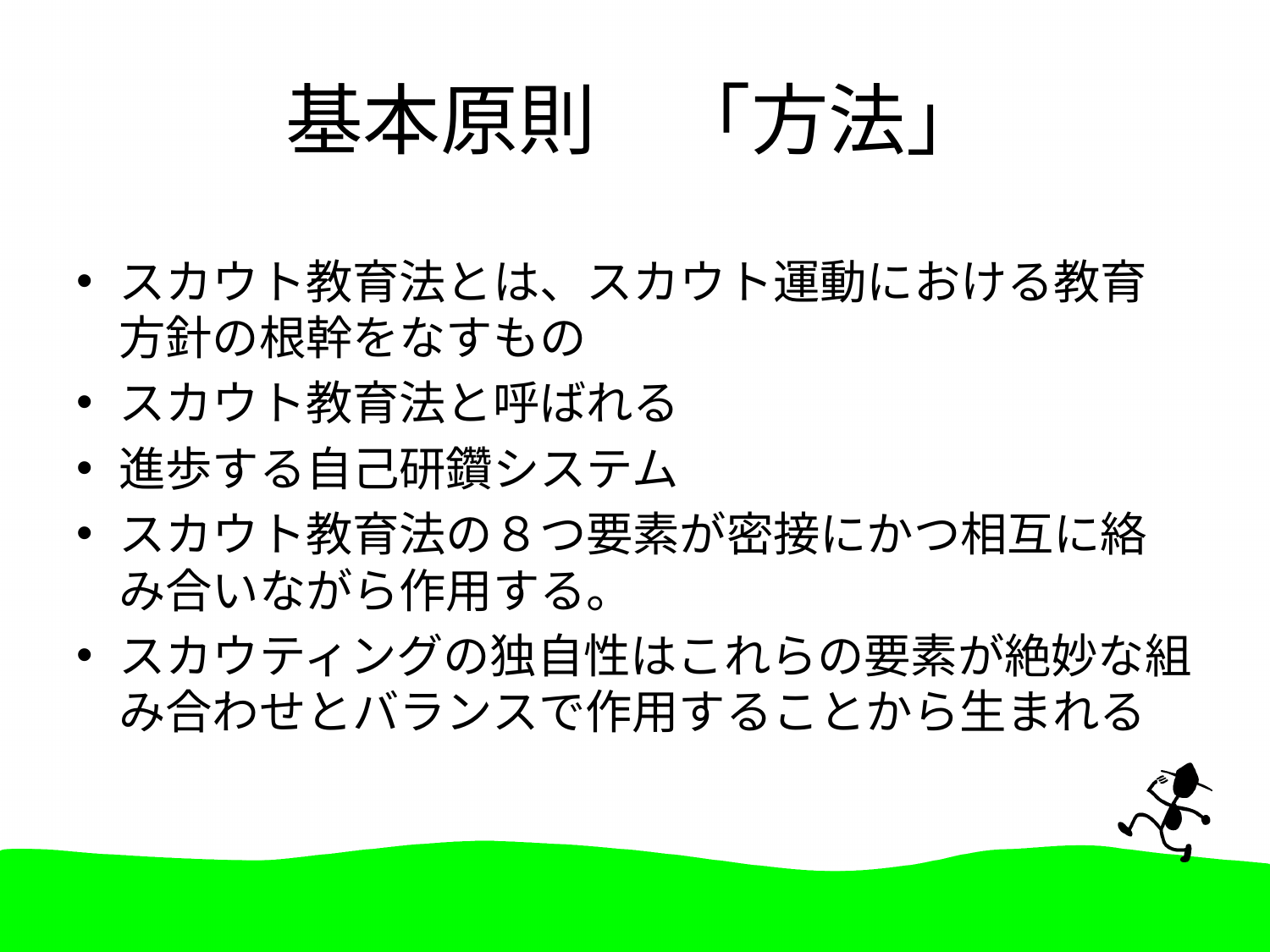

# 基本原則　「方法」
スカウト教育法とは、スカウト運動における教育方針の根幹をなすもの
スカウト教育法と呼ばれる
進歩する自己研鑽システム
スカウト教育法の８つ要素が密接にかつ相互に絡み合いながら作用する。
スカウティングの独自性はこれらの要素が絶妙な組み合わせとバランスで作用することから生まれる